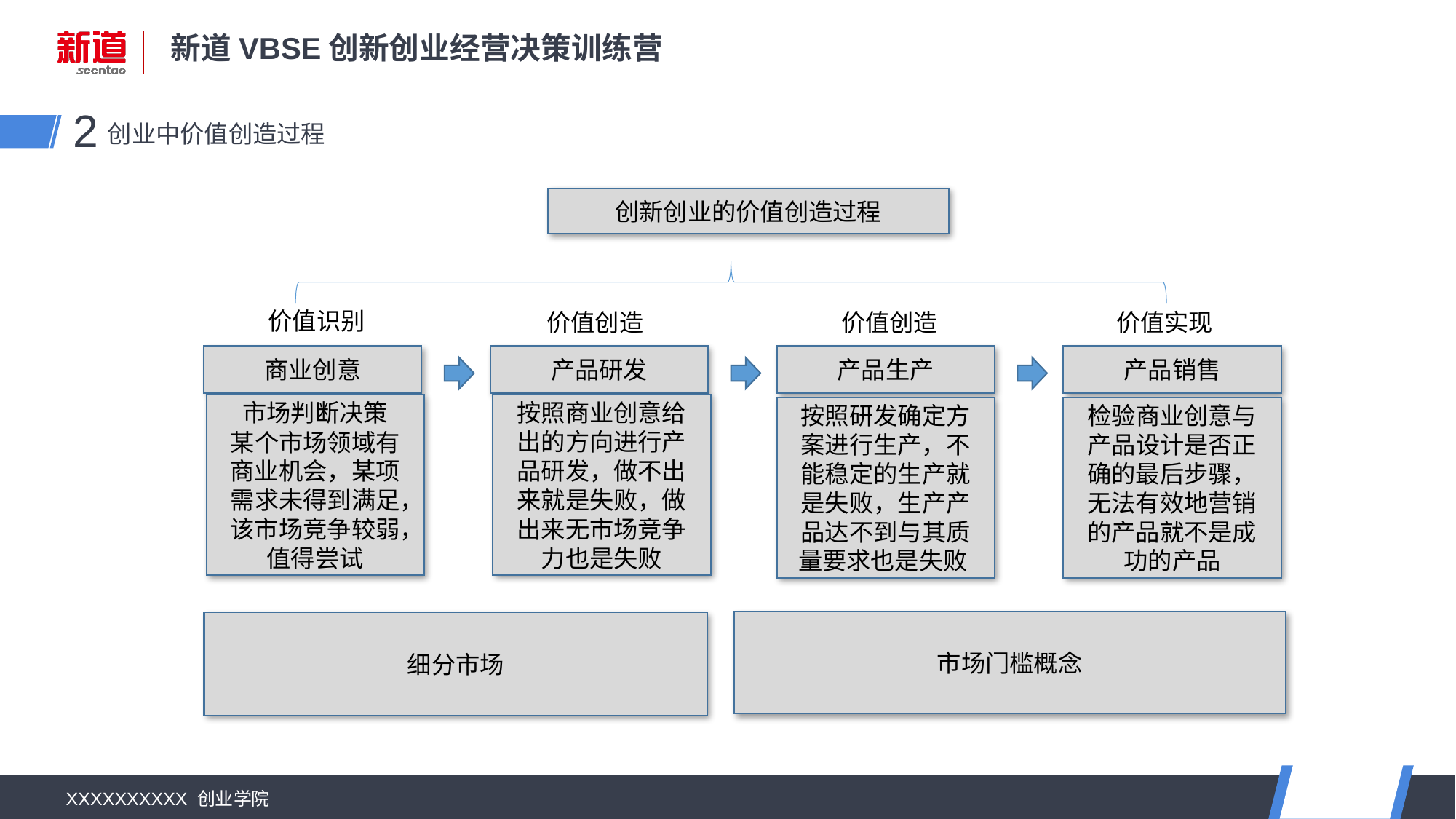

创业中价值创造过程
2

创新创业的价值创造过程
价值识别
价值创造
价值创造
价值实现
商业创意
产品研发
产品生产
产品销售

按照商业创意给出的方向进行产品研发，做不出来就是失败，做出来无市场竞争力也是失败
市场判断决策
某个市场领域有商业机会，某项需求未得到满足，该市场竞争较弱，值得尝试
按照研发确定方案进行生产，不能稳定的生产就是失败，生产产品达不到与其质量要求也是失败
检验商业创意与产品设计是否正确的最后步骤，无法有效地营销的产品就不是成功的产品
市场门槛概念
细分市场